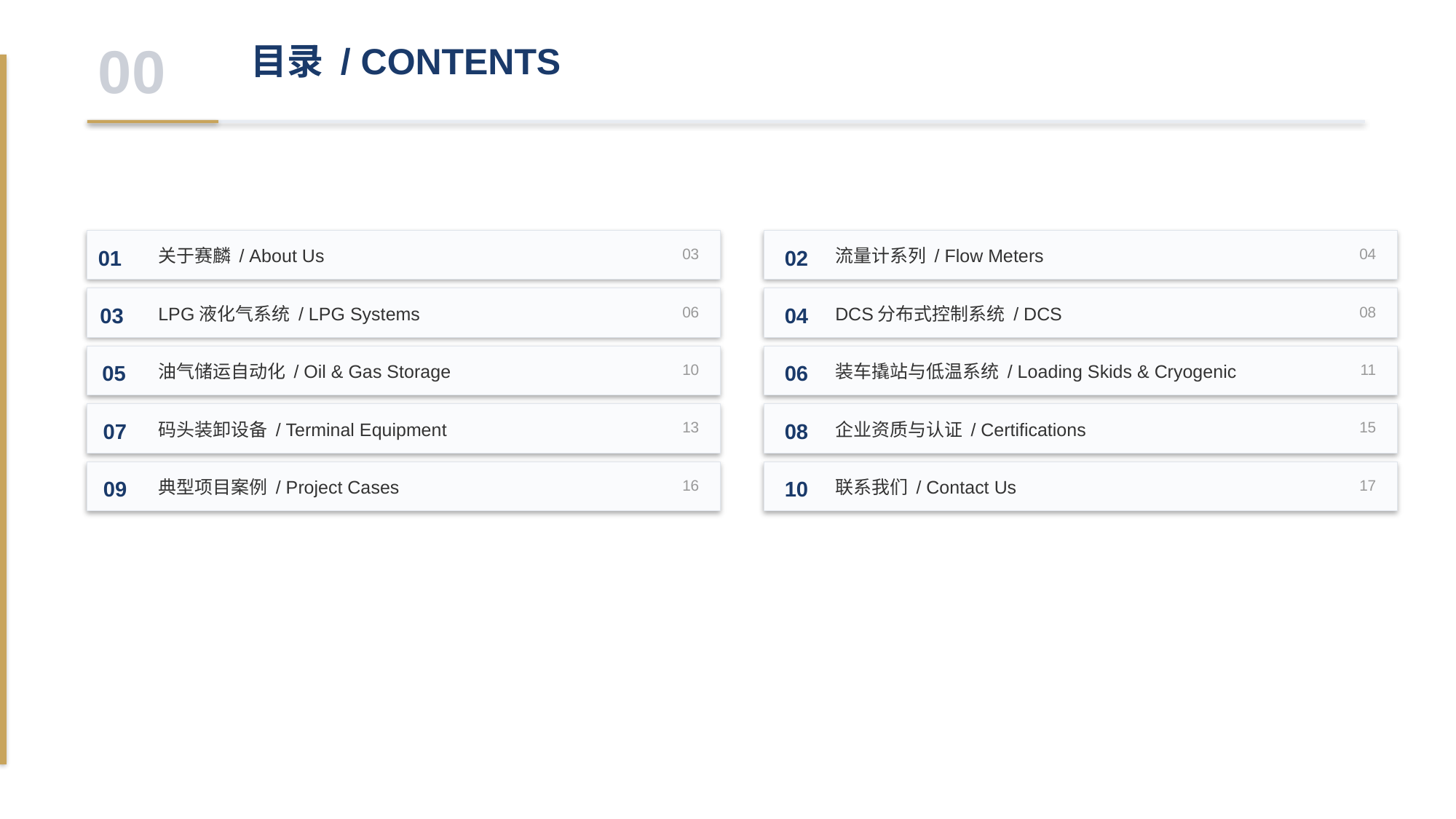

00
目录 / CONTENTS

01
02
关于赛麟 / About Us
03
流量计系列 / Flow Meters
04

03
04
LPG液化气系统 / LPG Systems
06
DCS分布式控制系统 / DCS
08

油气储运自动化 / Oil & Gas Storage
10
装车撬站与低温系统 / Loading Skids & Cryogenic
11
05
06

码头装卸设备 / Terminal Equipment
13
企业资质与认证 / Certifications
15
07
08

09
典型项目案例 / Project Cases
16
10
联系我们 / Contact Us
17